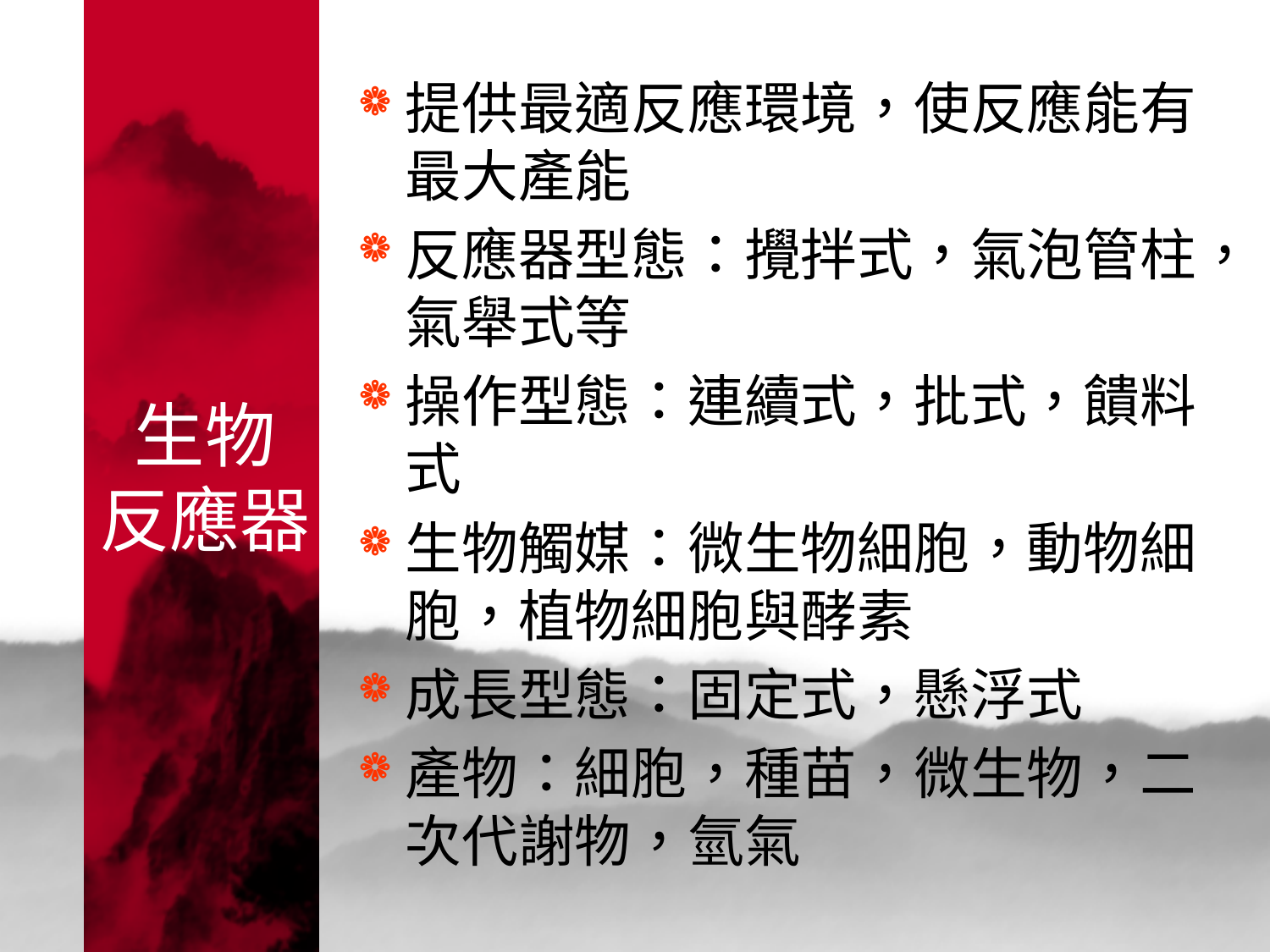

# 生物 反應器
提供最適反應環境，使反應能有最大產能
反應器型態：攪拌式，氣泡管柱，氣舉式等
操作型態：連續式，批式，饋料式
生物觸媒：微生物細胞，動物細胞，植物細胞與酵素
成長型態：固定式，懸浮式
產物：細胞，種苗，微生物，二次代謝物，氫氣